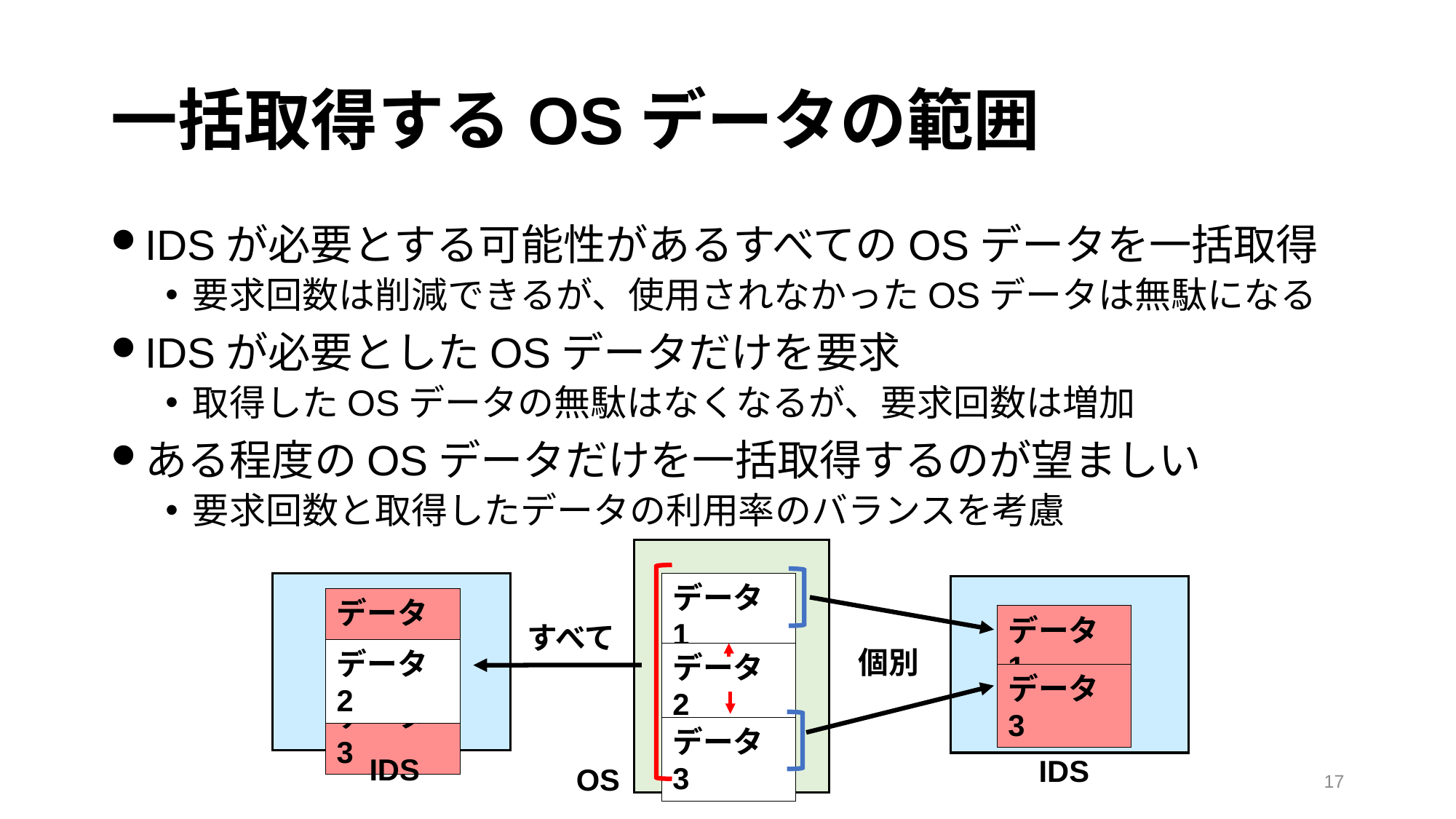

# 一括取得するOSデータの範囲
IDSが必要とする可能性があるすべてのOSデータを一括取得
要求回数は削減できるが、使用されなかったOSデータは無駄になる
IDSが必要としたOSデータだけを要求
取得したOSデータの無駄はなくなるが、要求回数は増加
ある程度のOSデータだけを一括取得するのが望ましい
要求回数と取得したデータの利用率のバランスを考慮

データ1

データ1
データ1
すべて
個別
データ2
データ2
データ3
データ3

データ3
IDS
IDS
OS
17